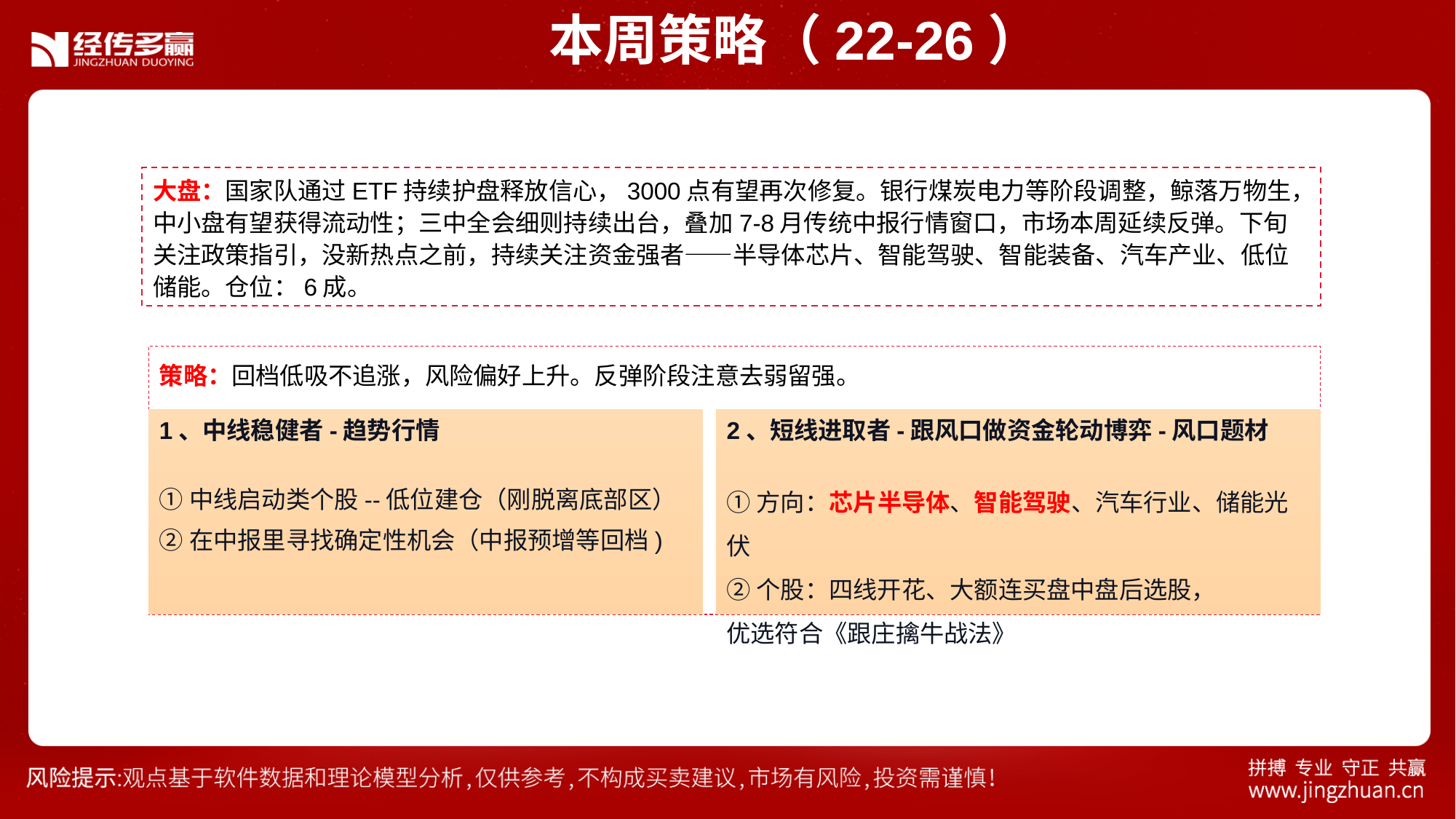

本周策略（22-26）
大盘：国家队通过ETF持续护盘释放信心，3000点有望再次修复。银行煤炭电力等阶段调整，鲸落万物生，中小盘有望获得流动性；三中全会细则持续出台，叠加7-8月传统中报行情窗口，市场本周延续反弹。下旬关注政策指引，没新热点之前，持续关注资金强者——半导体芯片、智能驾驶、智能装备、汽车产业、低位储能。仓位：6成。
策略：回档低吸不追涨，风险偏好上升。反弹阶段注意去弱留强。
1、中线稳健者-趋势行情

①中线启动类个股--低位建仓（刚脱离底部区）
②在中报里寻找确定性机会（中报预增等回档)

2、短线进取者-跟风口做资金轮动博弈-风口题材

①方向：芯片半导体、智能驾驶、汽车行业、储能光伏
②个股：四线开花、大额连买盘中盘后选股，
优选符合《跟庄擒牛战法》